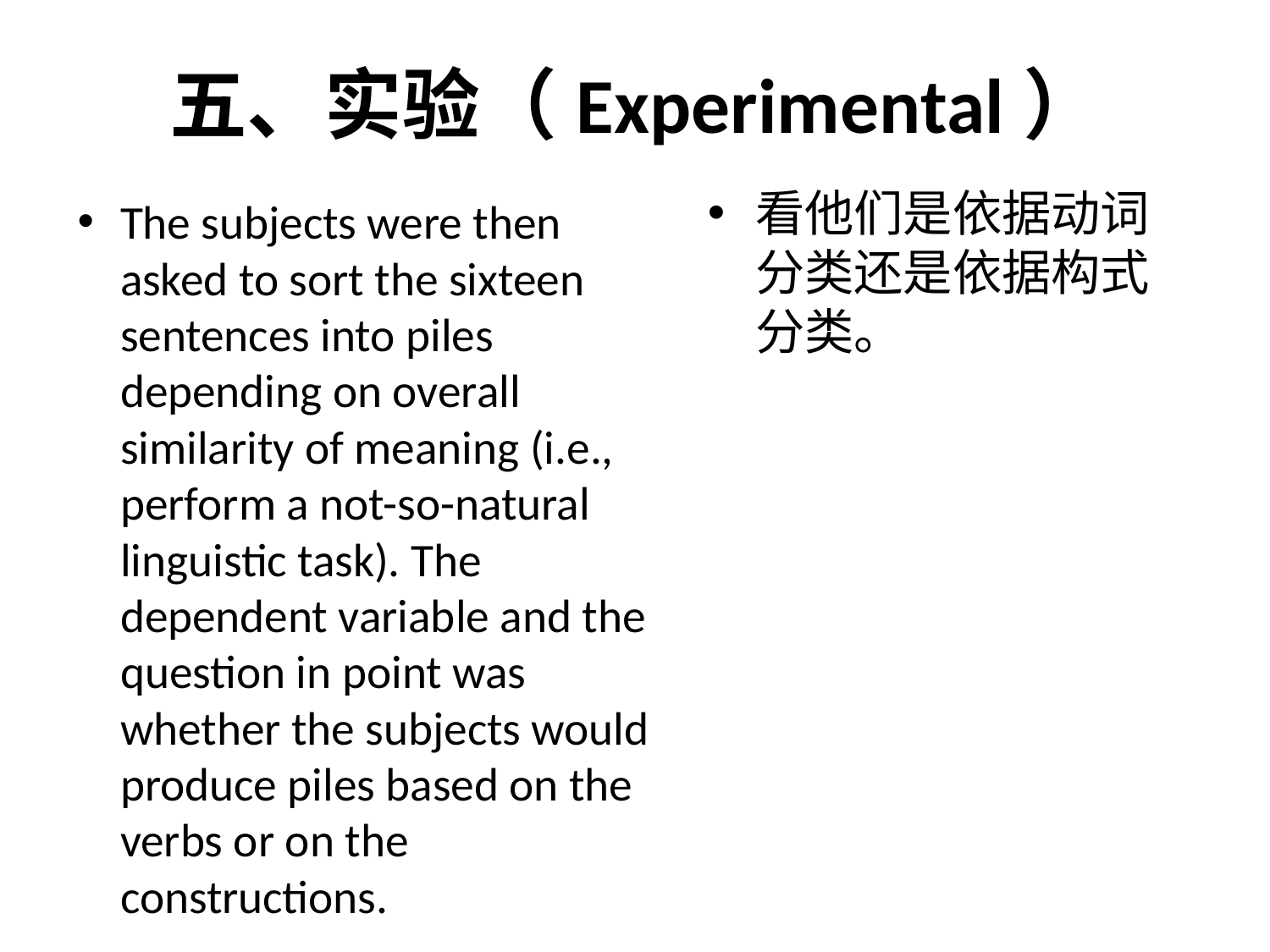

# 五、实验（Experimental）
看他们是依据动词分类还是依据构式分类。
The subjects were then asked to sort the sixteen sentences into piles depending on overall similarity of meaning (i.e., perform a not-so-natural linguistic task). The dependent variable and the question in point was whether the subjects would produce piles based on the verbs or on the constructions.